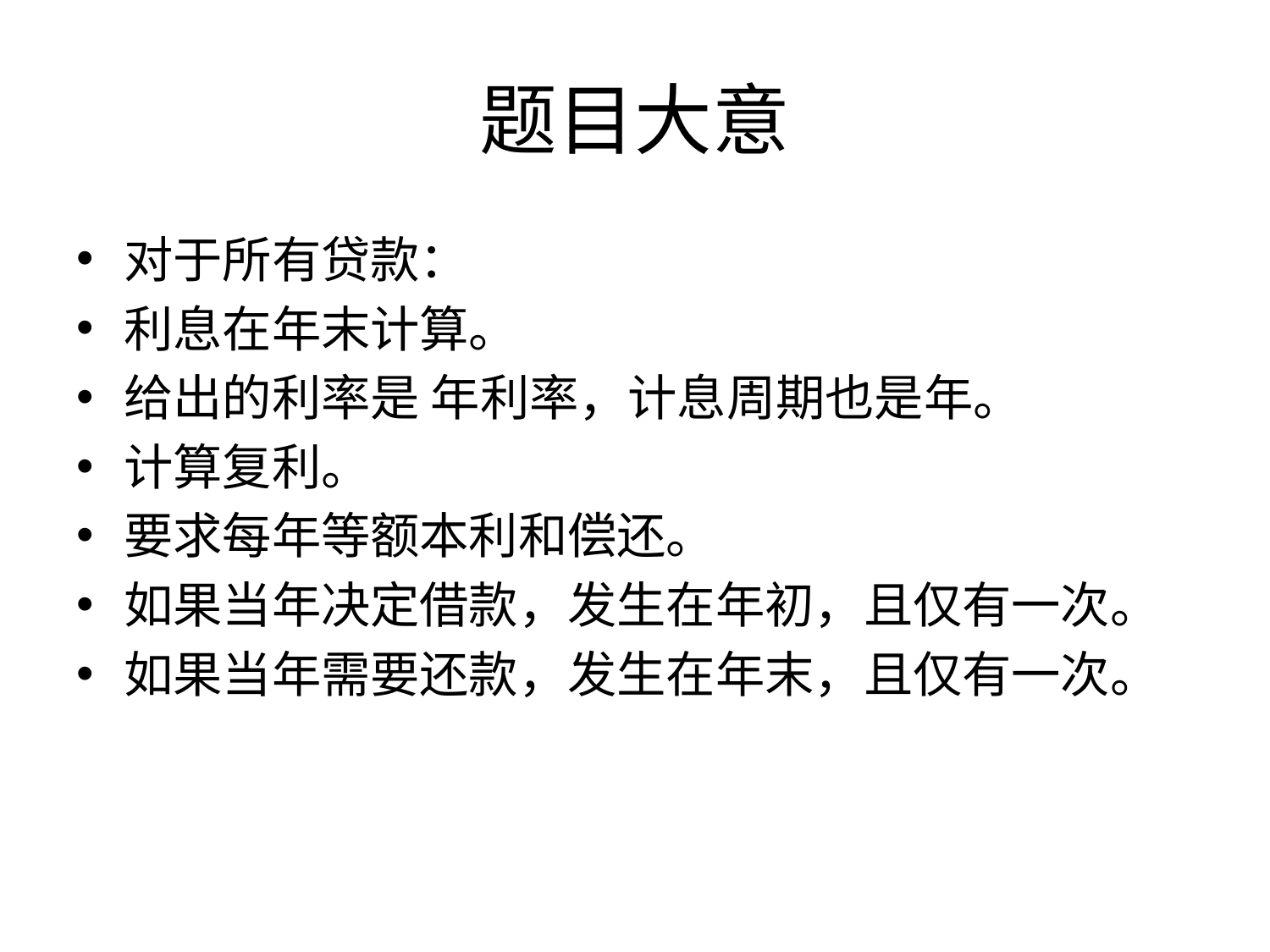

# 题目大意
对于所有贷款：
利息在年末计算。
给出的利率是 年利率，计息周期也是年。
计算复利。
要求每年等额本利和偿还。
如果当年决定借款，发生在年初，且仅有一次。
如果当年需要还款，发生在年末，且仅有一次。